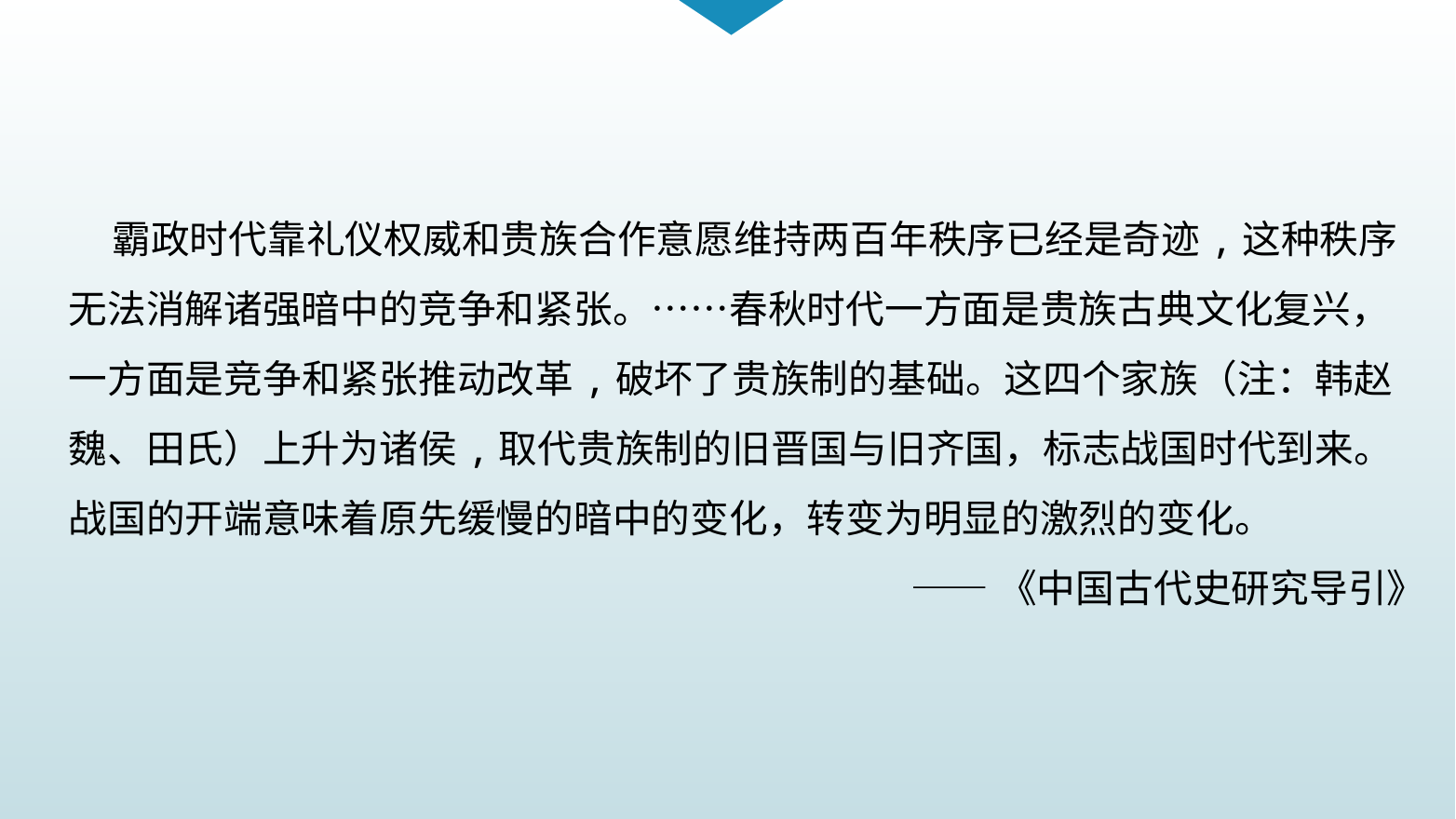

霸政时代靠礼仪权威和贵族合作意愿维持两百年秩序已经是奇迹,这种秩序无法消解诸强暗中的竞争和紧张。……春秋时代一方面是贵族古典文化复兴，一方面是竞争和紧张推动改革,破坏了贵族制的基础。这四个家族（注：韩赵魏、田氏）上升为诸侯,取代贵族制的旧晋国与旧齐国，标志战国时代到来。战国的开端意味着原先缓慢的暗中的变化，转变为明显的激烈的变化。
——《中国古代史研究导引》